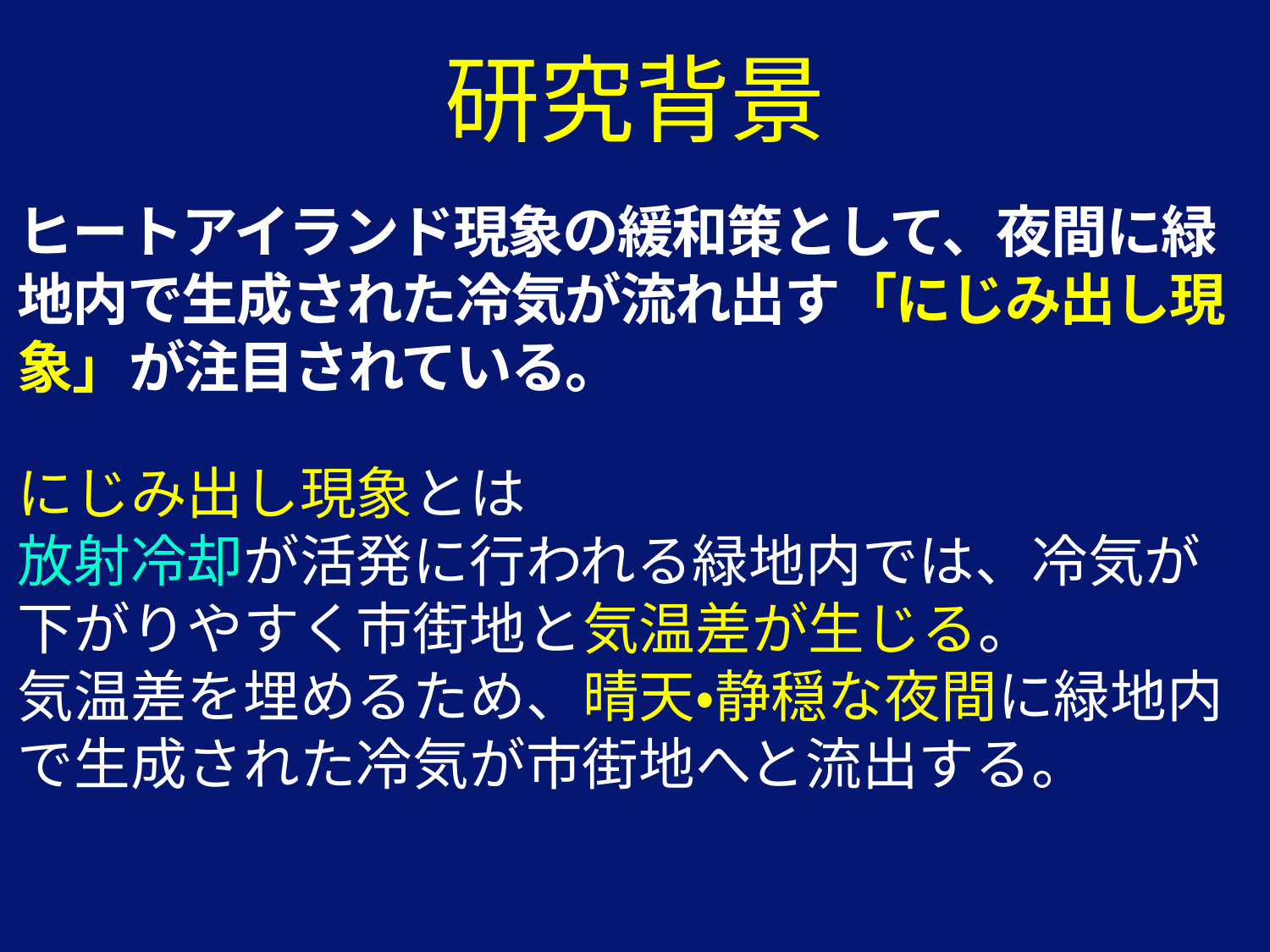

# 研究背景
ヒートアイランド現象の緩和策として、夜間に緑地内で生成された冷気が流れ出す「にじみ出し現象」が注目されている。
にじみ出し現象とは
放射冷却が活発に行われる緑地内では、冷気が下がりやすく市街地と気温差が生じる。
気温差を埋めるため、晴天・静穏な夜間に緑地内で生成された冷気が市街地へと流出する。